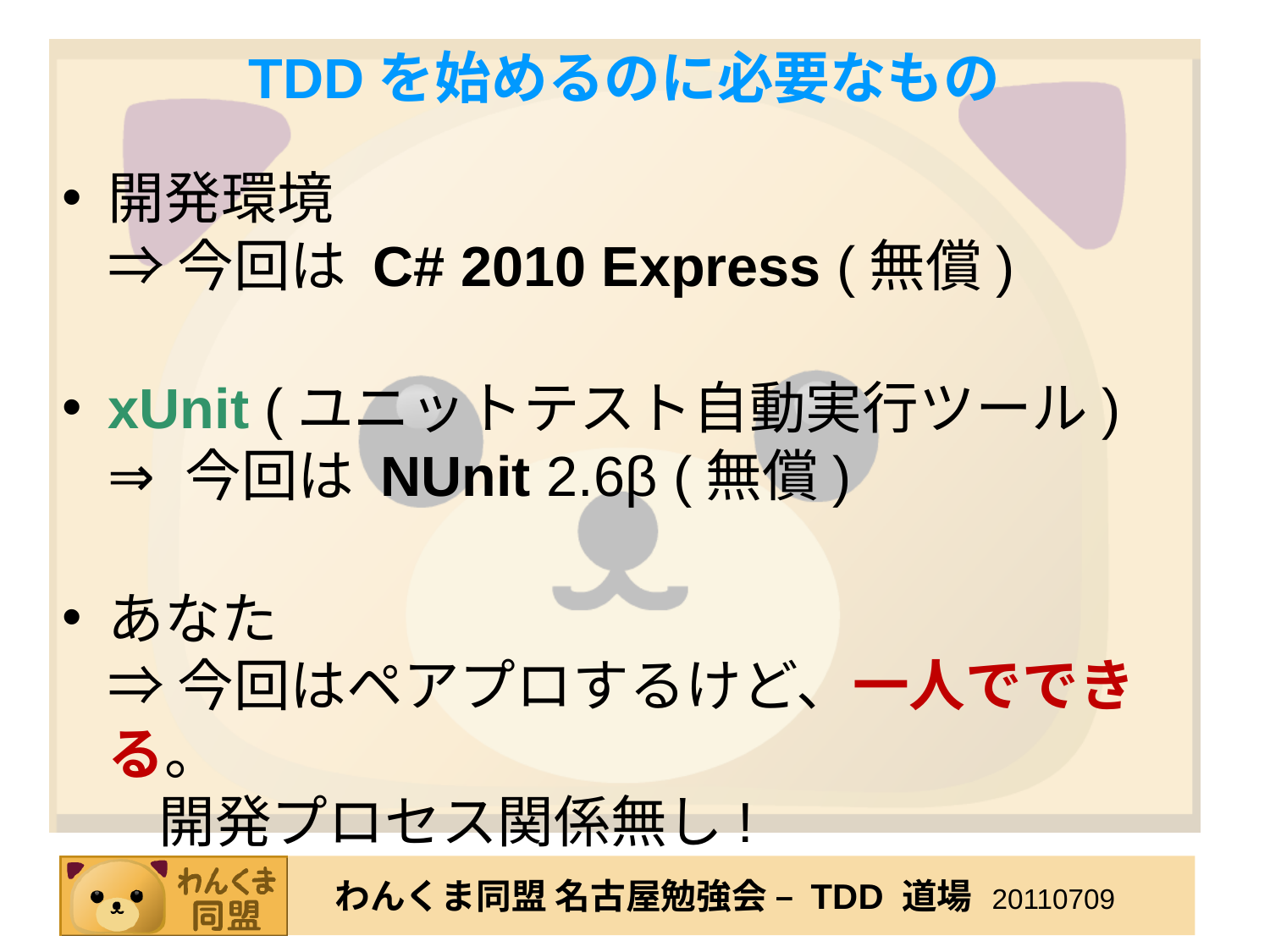

# TDDを始めるのに必要なもの
開発環境
⇒ 今回は C# 2010 Express (無償)
xUnit (ユニットテスト自動実行ツール)
⇒ 今回は NUnit 2.6β (無償)
あなた
⇒ 今回はペアプロするけど、一人でできる。
    開発プロセス関係無し!